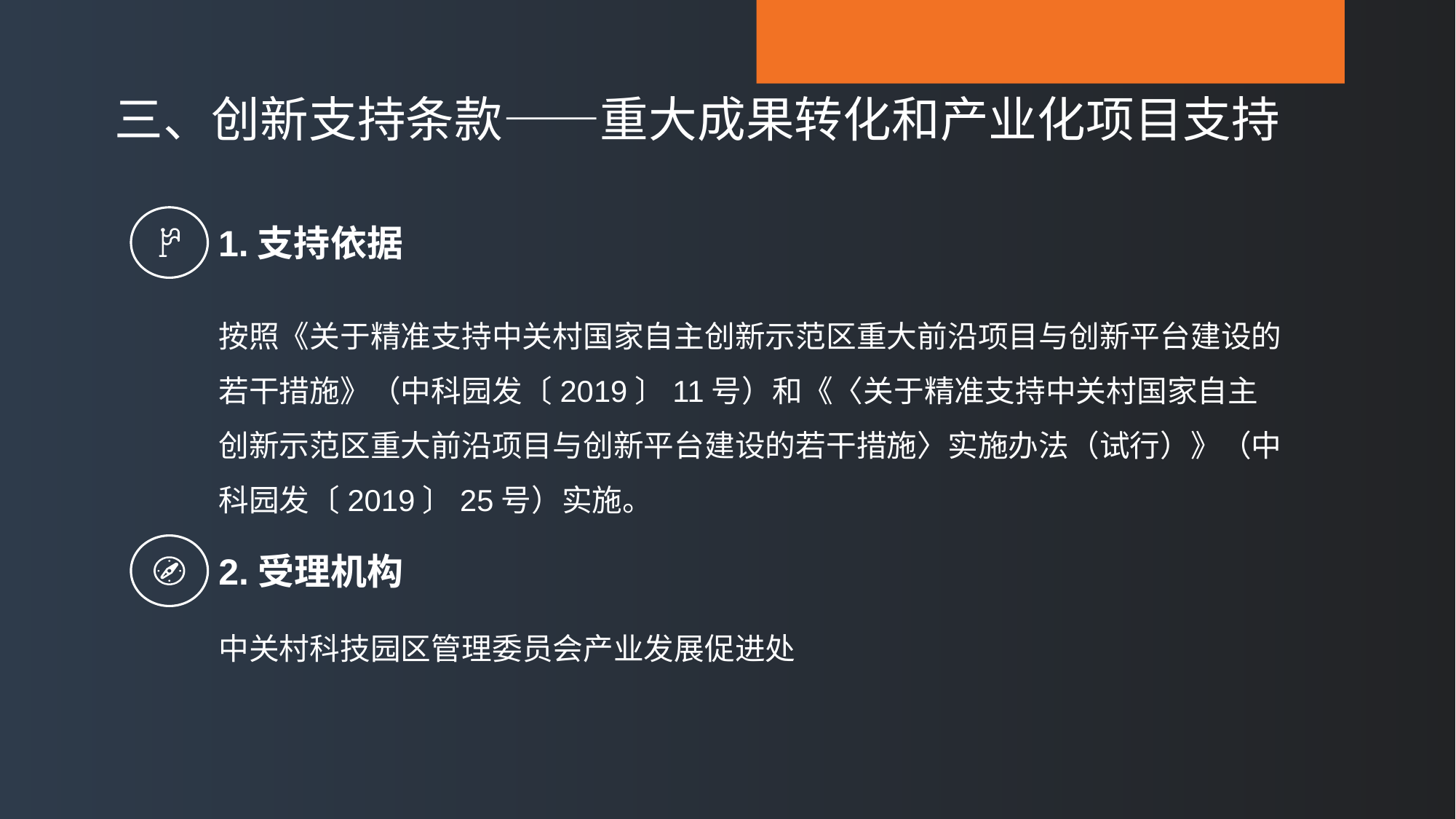

三、创新支持条款——重大成果转化和产业化项目支持

1.支持依据

按照《关于精准支持中关村国家自主创新示范区重大前沿项目与创新平台建设的若干措施》（中科园发〔2019〕11号）和《〈关于精准支持中关村国家自主创新示范区重大前沿项目与创新平台建设的若干措施〉实施办法（试行）》（中科园发〔2019〕25号）实施。

2.受理机构
中关村科技园区管理委员会产业发展促进处